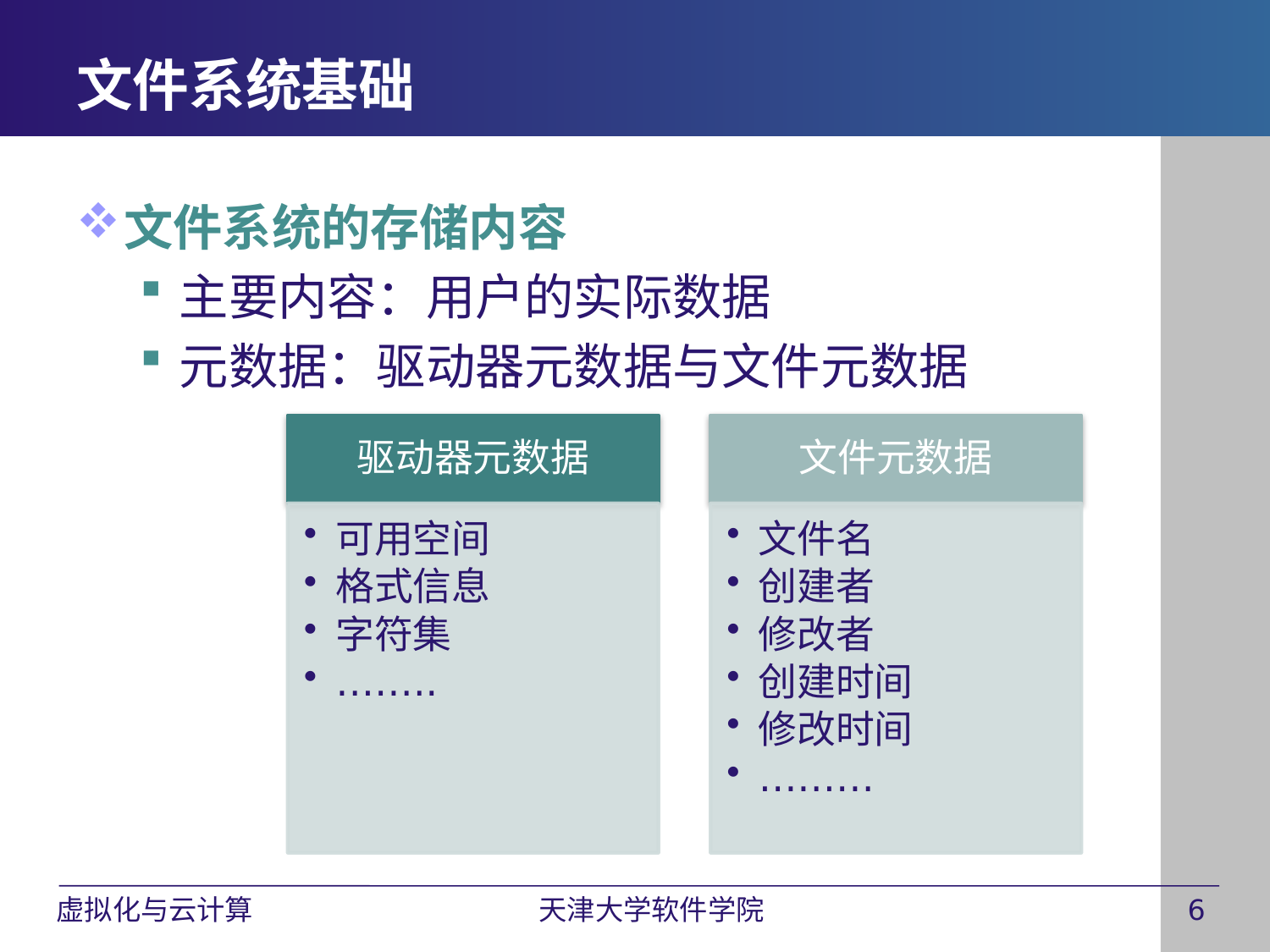

# 文件系统基础
文件系统的存储内容
主要内容：用户的实际数据
元数据：驱动器元数据与文件元数据
驱动器元数据
可用空间
格式信息
字符集
……..
文件元数据
文件名
创建者
修改者
创建时间
修改时间
………